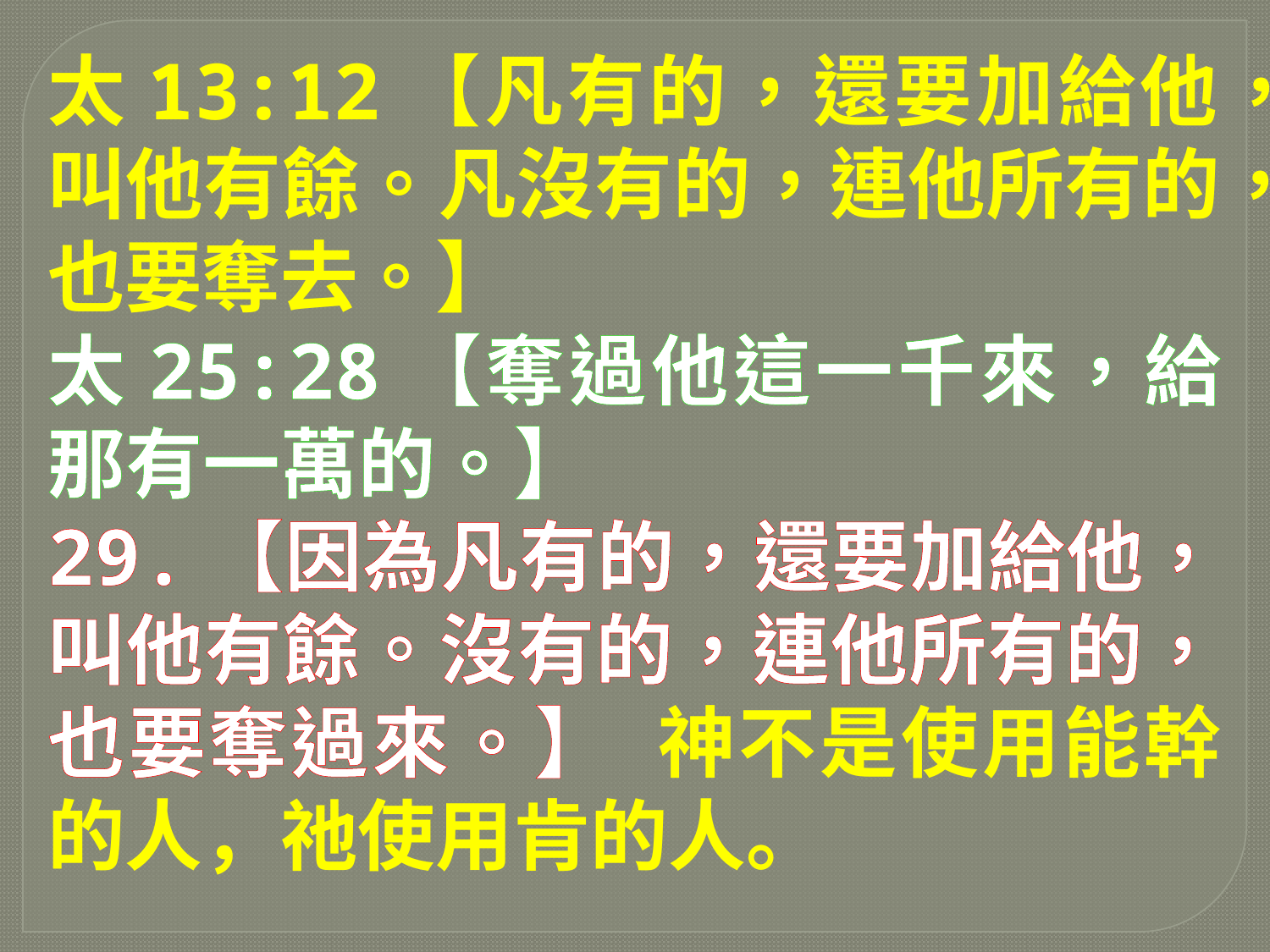

太13:12【凡有的，還要加給他，叫他有餘。凡沒有的，連他所有的，也要奪去。】
太25:28【奪過他這一千來，給那有一萬的。】
29.【因為凡有的，還要加給他，叫他有餘。沒有的，連他所有的，也要奪過來。】  神不是使用能幹的人，祂使用肯的人。